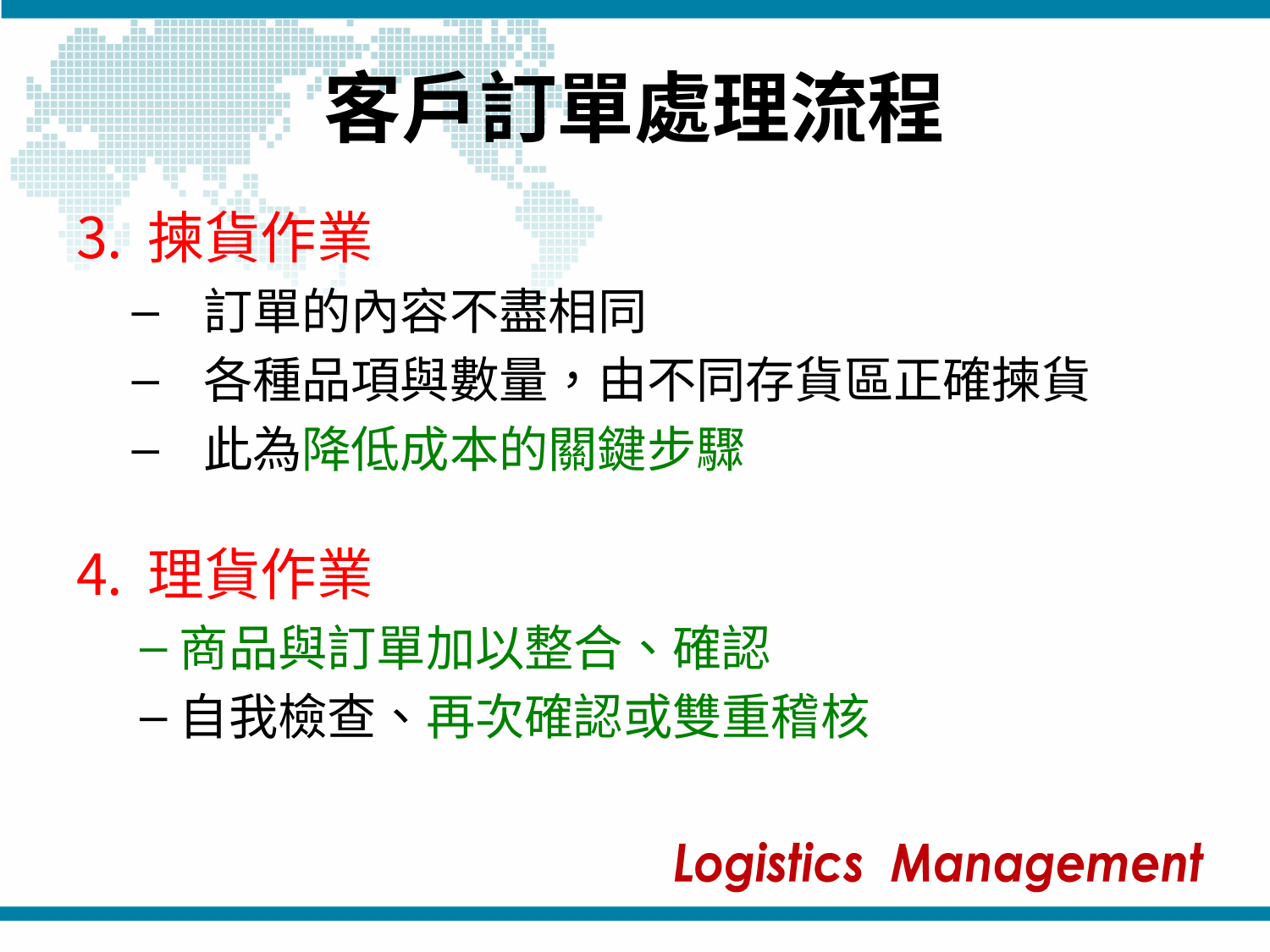

# 客戶訂單處理流程
揀貨作業
訂單的內容不盡相同
各種品項與數量，由不同存貨區正確揀貨
此為降低成本的關鍵步驟

理貨作業
商品與訂單加以整合、確認
自我檢查、再次確認或雙重稽核